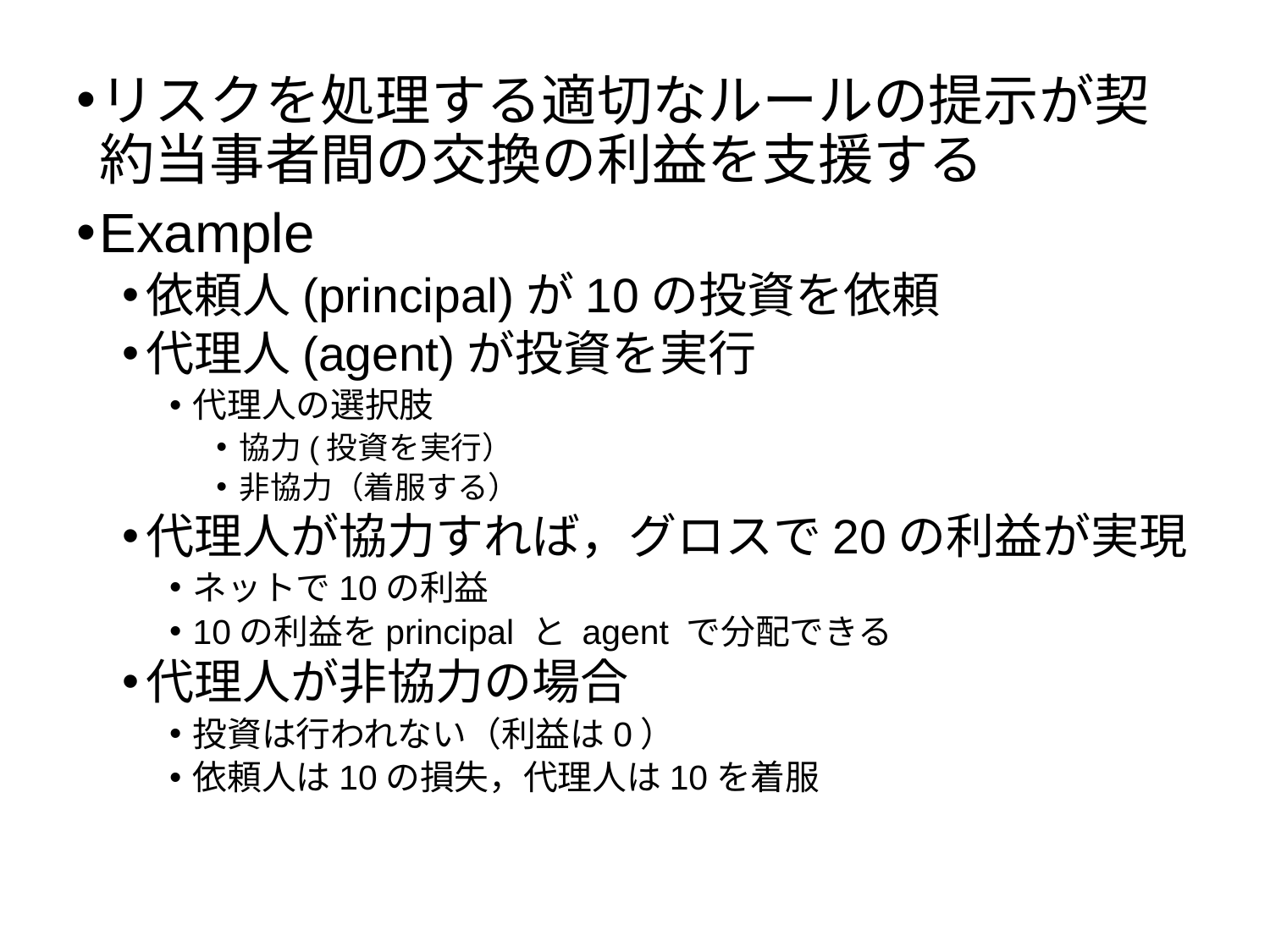

リスクを処理する適切なルールの提示が契約当事者間の交換の利益を支援する
Example
依頼人(principal)が10の投資を依頼
代理人(agent)が投資を実行
代理人の選択肢
協力(投資を実行）
非協力（着服する）
代理人が協力すれば，グロスで20の利益が実現
ネットで10の利益
10の利益をprincipal と agent で分配できる
代理人が非協力の場合
投資は行われない（利益は0）
依頼人は10の損失，代理人は10を着服